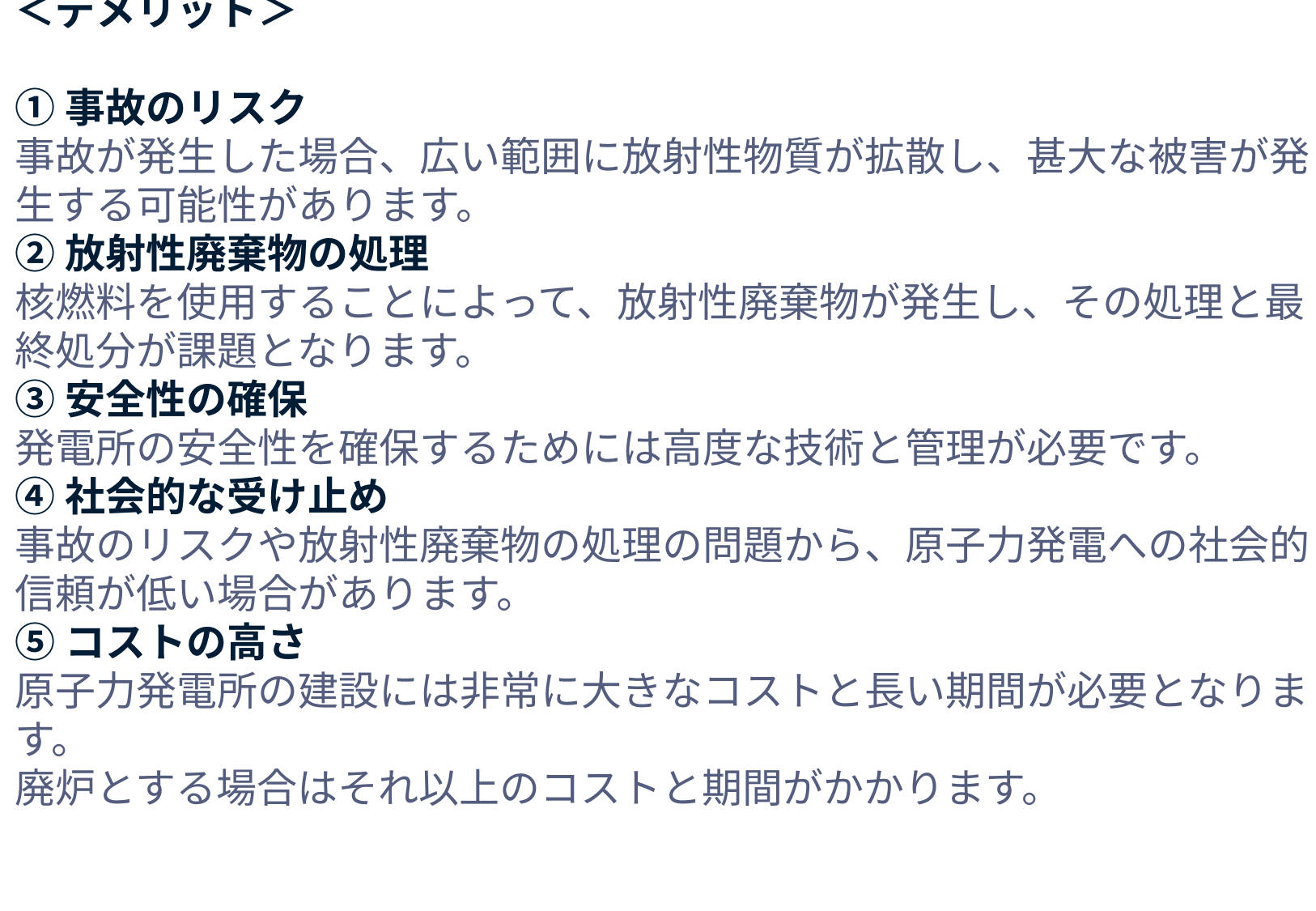

＜デメリット＞

①事故のリスク
事故が発生した場合、広い範囲に放射性物質が拡散し、甚大な被害が発生する可能性があります。
②放射性廃棄物の処理
核燃料を使用することによって、放射性廃棄物が発生し、その処理と最終処分が課題となります。
③安全性の確保
発電所の安全性を確保するためには高度な技術と管理が必要です。
④社会的な受け止め
事故のリスクや放射性廃棄物の処理の問題から、原子力発電への社会的信頼が低い場合があります。
⑤コストの高さ
原子力発電所の建設には非常に大きなコストと長い期間が必要となります。
廃炉とする場合はそれ以上のコストと期間がかかります。